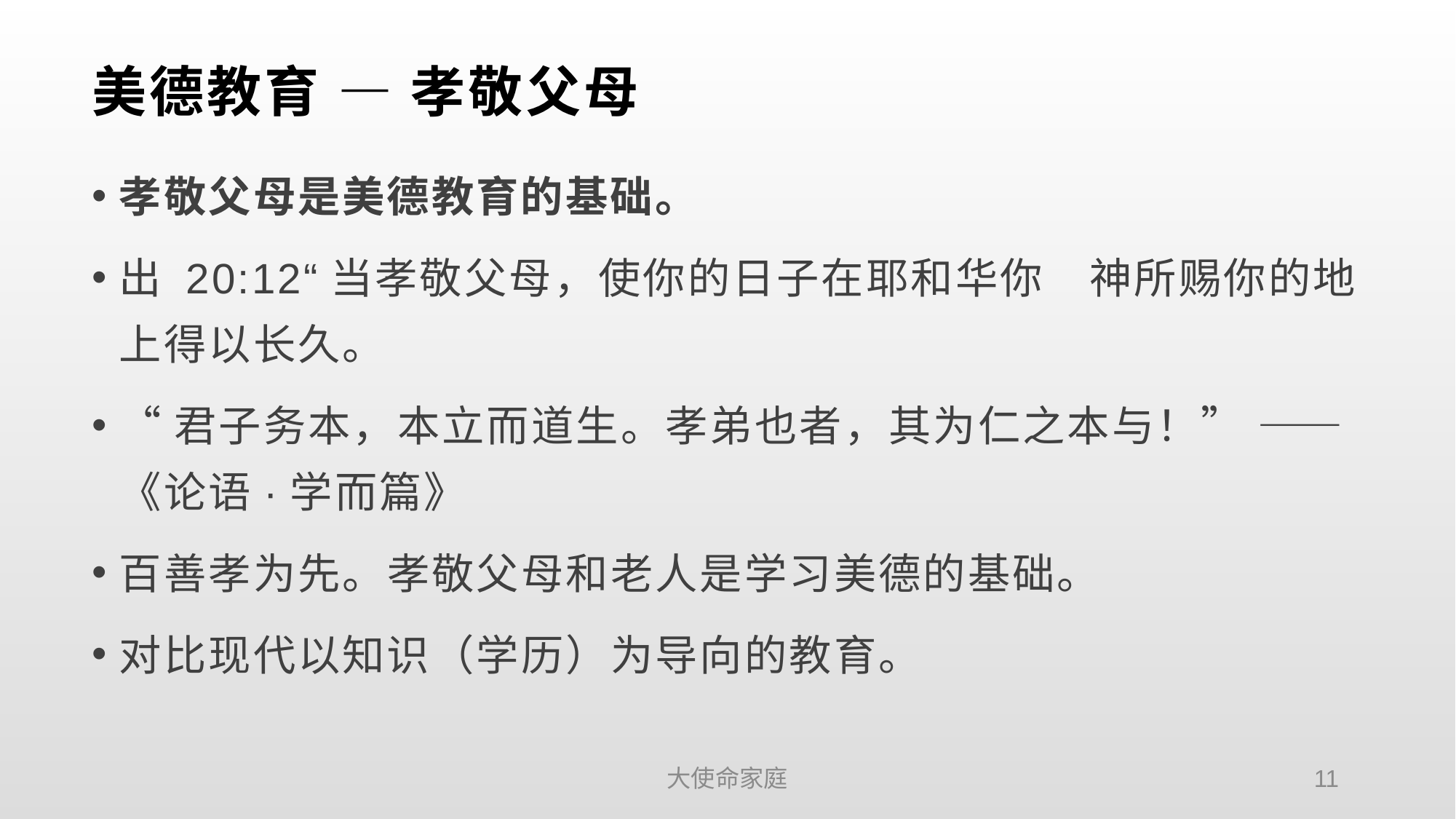

# 美德教育 — 孝敬父母
孝敬父母是美德教育的基础。
出 20:12“当孝敬父母，使你的日子在耶和华你　神所赐你的地上得以长久。
“君子务本，本立而道生。孝弟也者，其为仁之本与！” ——《论语·学而篇》
百善孝为先。孝敬父母和老人是学习美德的基础。
对比现代以知识（学历）为导向的教育。

大使命家庭
11